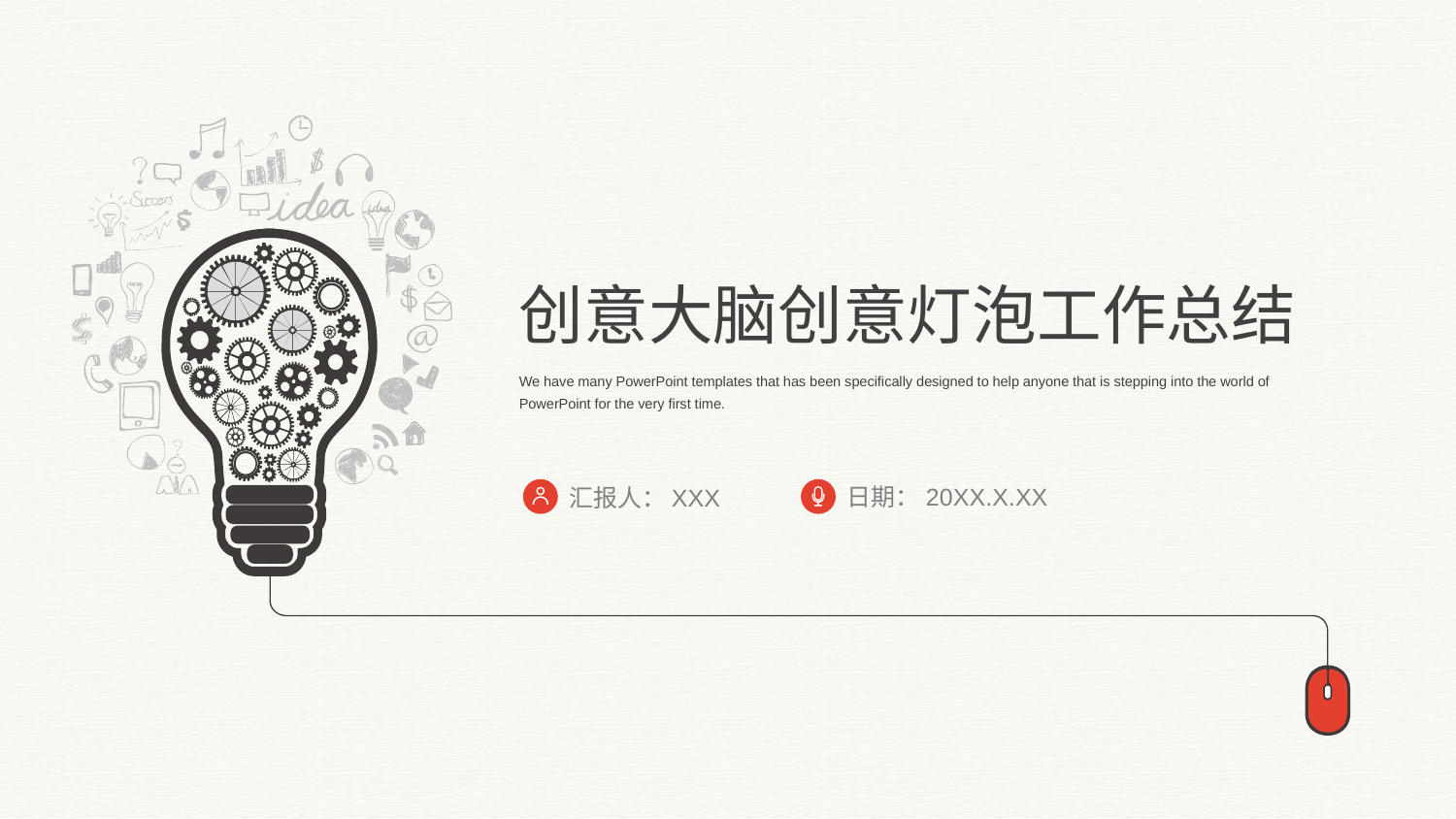

创意大脑创意灯泡工作总结
We have many PowerPoint templates that has been specifically designed to help anyone that is stepping into the world of PowerPoint for the very first time.
日期：20XX.X.XX
汇报人：XXX